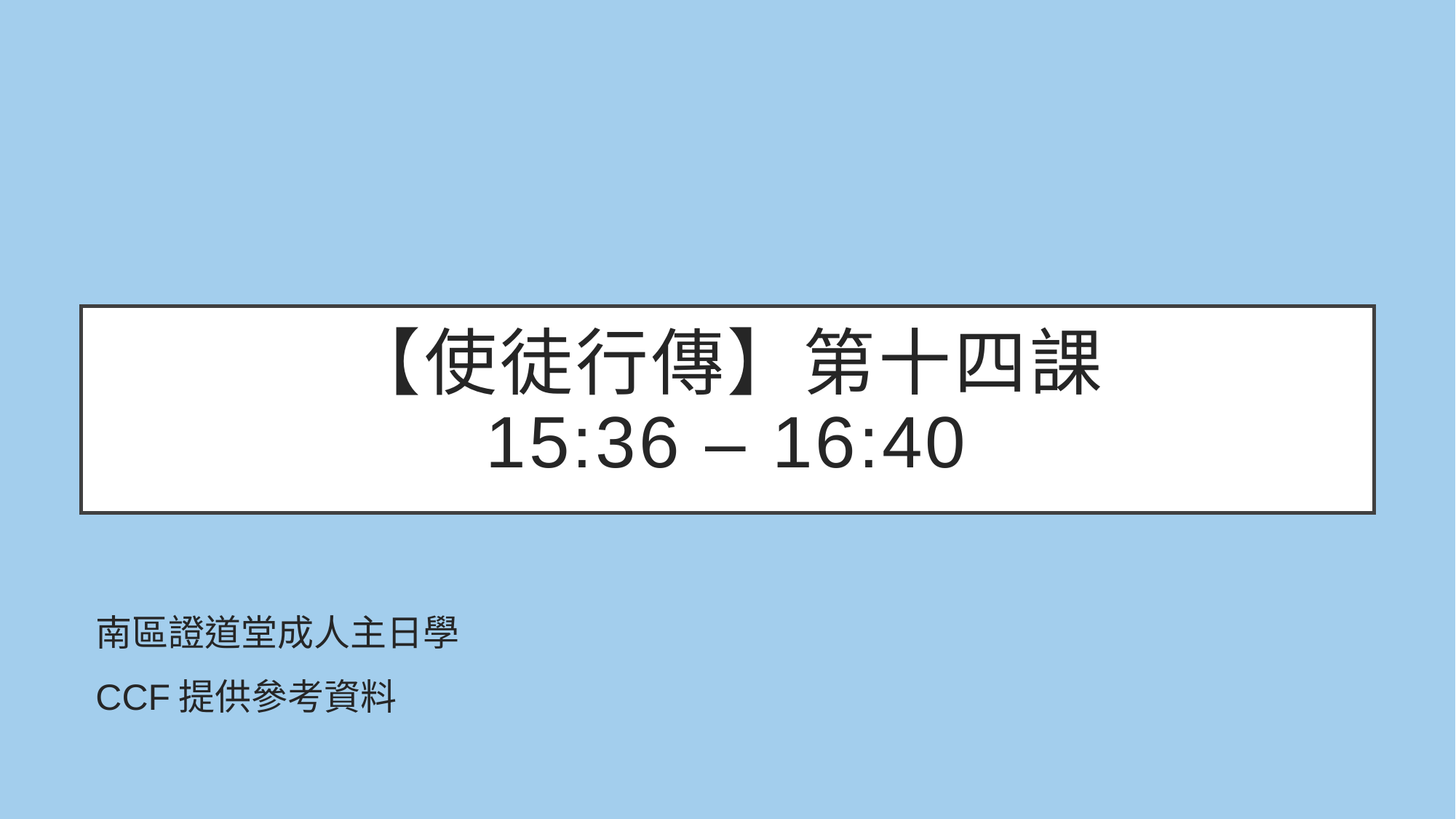

# 【使徒行傳】第十四課 15:36 – 16:40
南區證道堂成人主日學
CCF提供參考資料